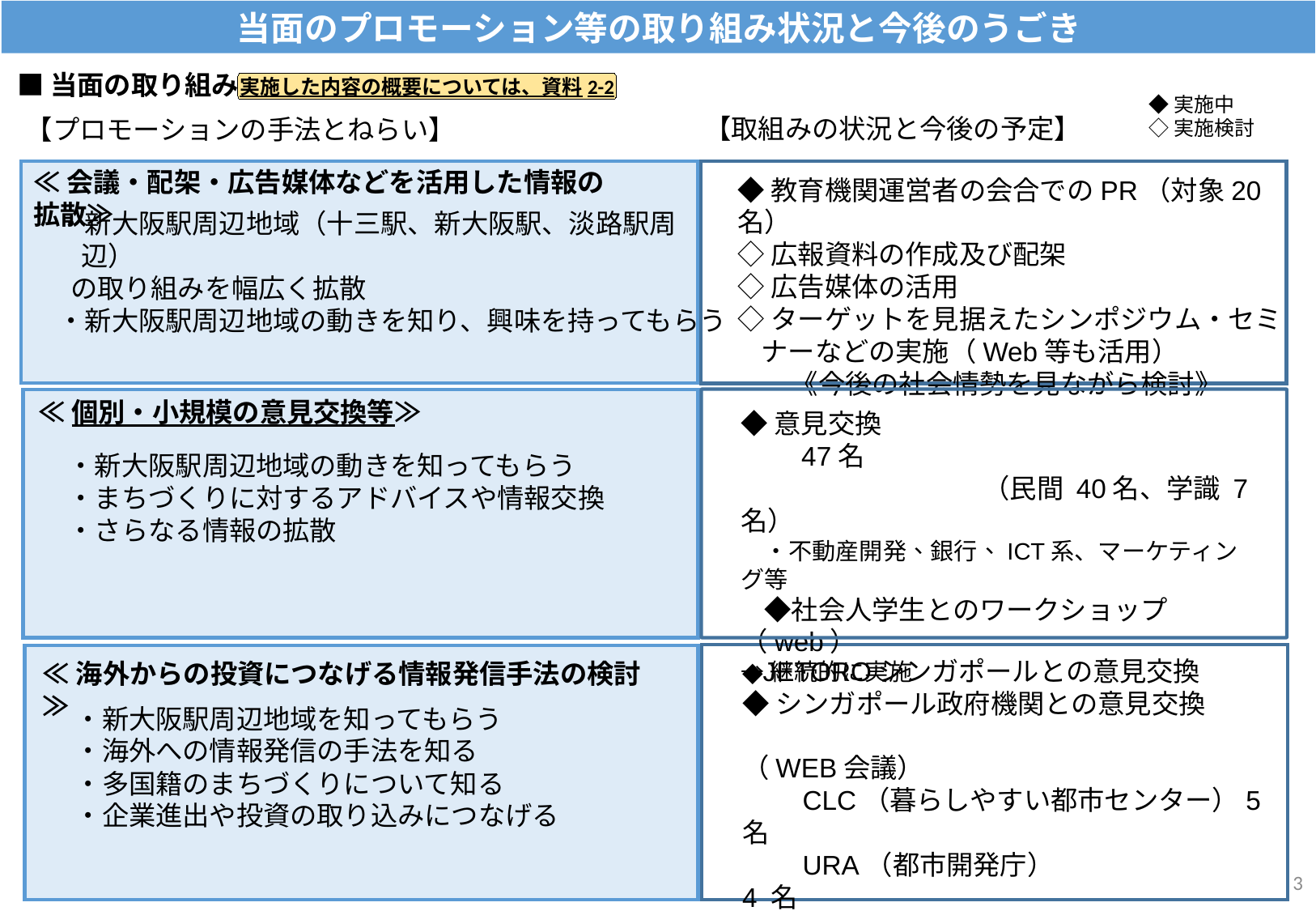

当面のプロモーション等の取り組み状況と今後のうごき
■当面の取り組み
実施した内容の概要については、資料2-2
◆実施中
◇実施検討
【取組みの状況と今後の予定】
【プロモーションの手法とねらい】
≪会議・配架・広告媒体などを活用した情報の拡散≫

◆教育機関運営者の会合でのPR（対象20名）
◇広報資料の作成及び配架
◇広告媒体の活用
◇ターゲットを見据えたシンポジウム・セミナーなどの実施（Web等も活用）
　　《今後の社会情勢を見ながら検討》
・新大阪駅周辺地域（十三駅、新大阪駅、淡路駅周辺）
 の取り組みを幅広く拡散
・新大阪駅周辺地域の動きを知り、興味を持ってもらう

≪個別・小規模の意見交換等≫
◆意見交換
　　47名
　　　　　　　　　（民間 40名、学識 7名）
　・不動産開発、銀行、ICT系、マーケティング等
　◆社会人学生とのワークショップ（web）
→継続的に実施
　 ・新大阪駅周辺地域の動きを知ってもらう
　 ・まちづくりに対するアドバイスや情報交換
　 ・さらなる情報の拡散

◆JETOROシンガポールとの意見交換
◆シンガポール政府機関との意見交換
　　　　　　　　　　　　　　　　　　（WEB会議）
　　CLC（暮らしやすい都市センター）5 名
　　URA（都市開発庁）　　　　　　　4 名

◇海外企業や在日商工会等との意見交換
≪海外からの投資につなげる情報発信手法の検討≫
　・新大阪駅周辺地域を知ってもらう
　・海外への情報発信の手法を知る
　・多国籍のまちづくりについて知る
　・企業進出や投資の取り込みにつなげる

3